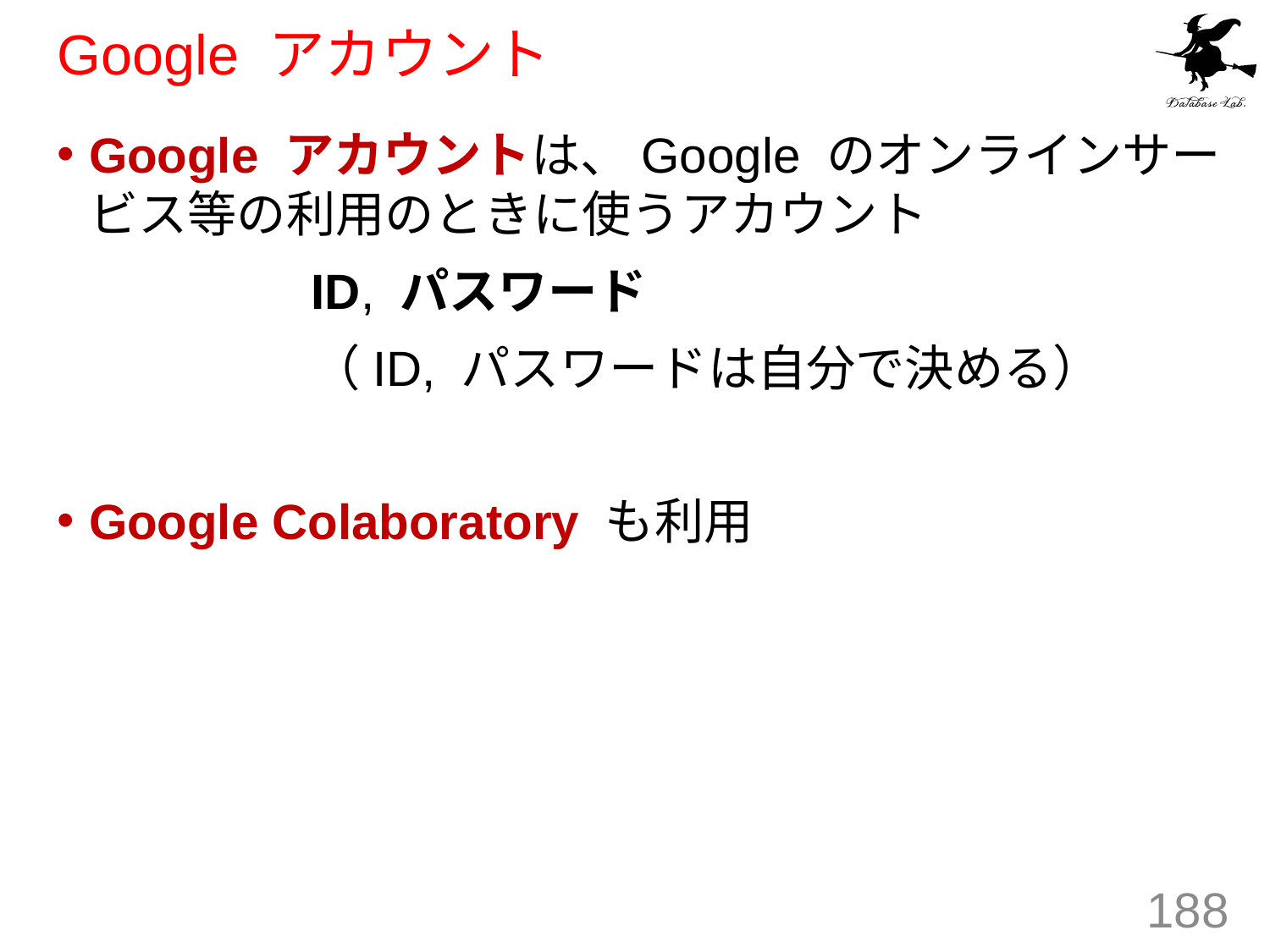

# Google アカウント
Google アカウントは、Google のオンラインサービス等の利用のときに使うアカウント
		ID, パスワード
		（ID, パスワードは自分で決める）

Google Colaboratory も利用

188